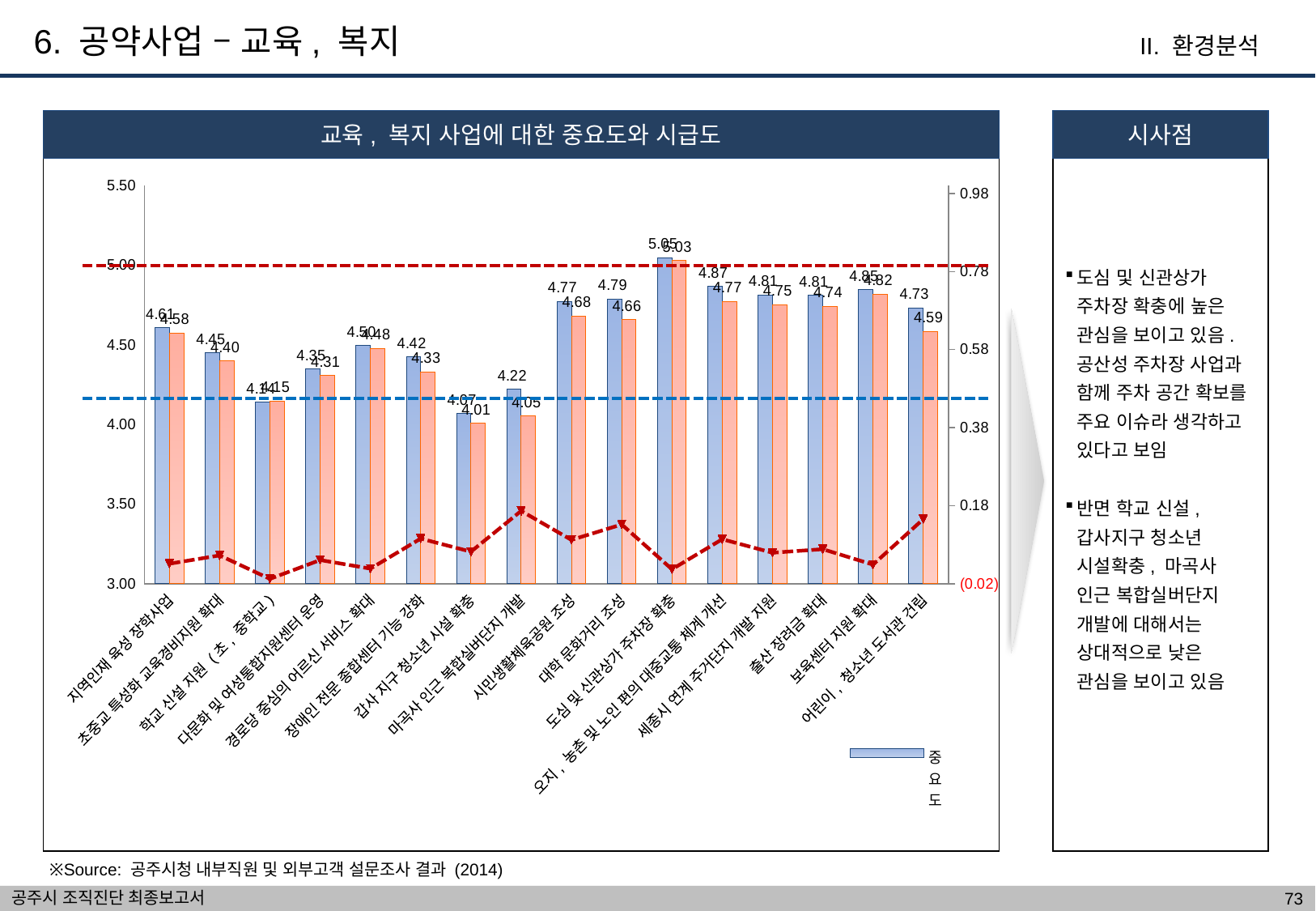

6. 공약사업 – 교육, 복지
II. 환경분석
교육, 복지 사업에 대한 중요도와 시급도
시사점

도심 및 신관상가 주차장 확충에 높은 관심을 보이고 있음. 공산성 주차장 사업과 함께 주차 공간 확보를 주요 이슈라 생각하고 있다고 보임

반면 학교 신설, 갑사지구 청소년 시설확충, 마곡사 인근 복합실버단지 개발에 대해서는 상대적으로 낮은 관심을 보이고 있음

### Chart

| Category | 중요도 | 시급도 | Gap |
|---|---|---|---|
| 지역인재 육성 장학사업 | 4.607344632768361 | 4.576271186440685 | 0.031073446327682514 |
| 초중교 특성화 교육경비지원 확대 | 4.450704225352109 | 4.398305084745761 | 0.052399140606345554 |
| 학교 신설 지원 (초, 중학교) | 4.141242937853112 | 4.1489971346704815 | -0.007754196817373331 |
| 다문화 및 여성통합지원센터 운영 | 4.348441926345608 | 4.307909604519771 | 0.040532321825841426 |
| 경로당 중심의 어르신 서비스 확대 | 4.497175141242939 | 4.478753541076484 | 0.018421600166454343 |
| 장애인 전문 종합센터 기능 강화 | 4.424929178470251 | 4.329512893982811 | 0.09541628448744438 |
| 갑사 지구 청소년 시설 확충 | 4.070422535211272 | 4.008522727272728 | 0.06189980793854229 |
| 마곡사 인근 복합실버단지 개발 | 4.220338983050852 | 4.053977272727267 | 0.16636171032358132 |
| 시민생활체육공원 조성 | 4.774011299435024 | 4.6819484240687705 | 0.09206287536625724 |
| 대학 문화거리 조성 | 4.789772727272733 | 4.658119658119653 | 0.13165306915307262 |
| 도심 및 신관상가 주차장 확충 | 5.048022598870057 | 5.03116147308783 | 0.016861125782233116 |
| 오지, 농촌 및 노인 편의 대중교통 체계 개선 | 4.867231638418076 | 4.773371104815871 | 0.09386053360221701 |
| 세종시 연계 주거단지 개발 지원 | 4.813559322033896 | 4.754285714285712 | 0.059273607748180836 |
| 출산 장려금 확대 | 4.811267605633807 | 4.742937853107341 | 0.06832975252645478 |
| 보육센터 지원 확대 | 4.8478873239436595 | 4.819209039548023 | 0.028678284395636133 |
| 어린이, 청소년 도서관 건립 | 4.7316384180791 | 4.586402266288947 | 0.14523615179014476 |
※ Source: 공주시청 내부직원 및 외부고객 설문조사 결과 (2014)